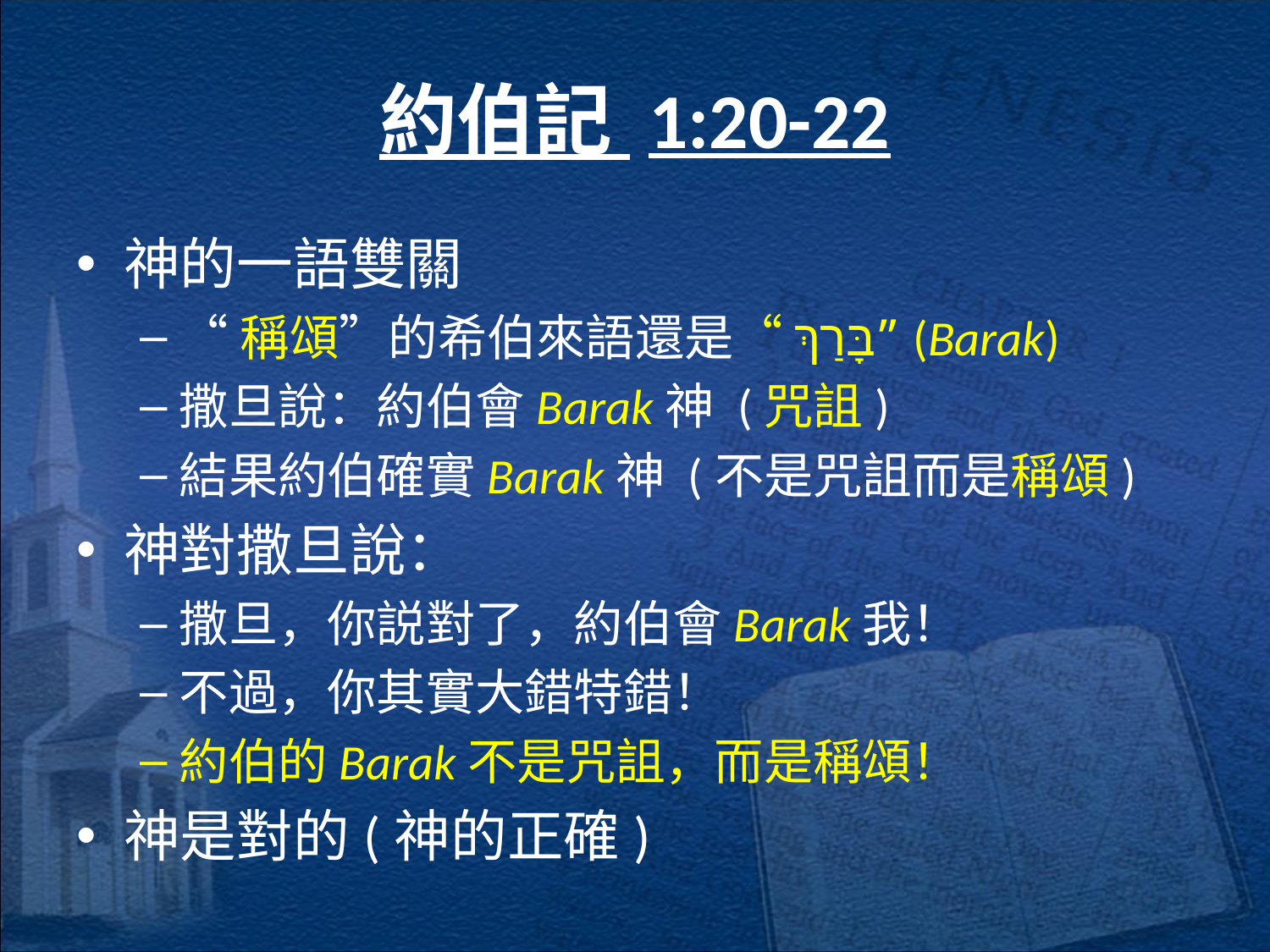

# 約伯記 1:20-22
神的一語雙關
“稱頌”的希伯來語還是“בָּרַךְ” (Barak)
撒旦說：約伯會Barak神 (咒詛)
結果約伯確實Barak神 (不是咒詛而是稱頌)
神對撒旦說：
撒旦，你説對了，約伯會Barak我！
不過，你其實大錯特錯！
約伯的Barak不是咒詛，而是稱頌！
神是對的(神的正確)